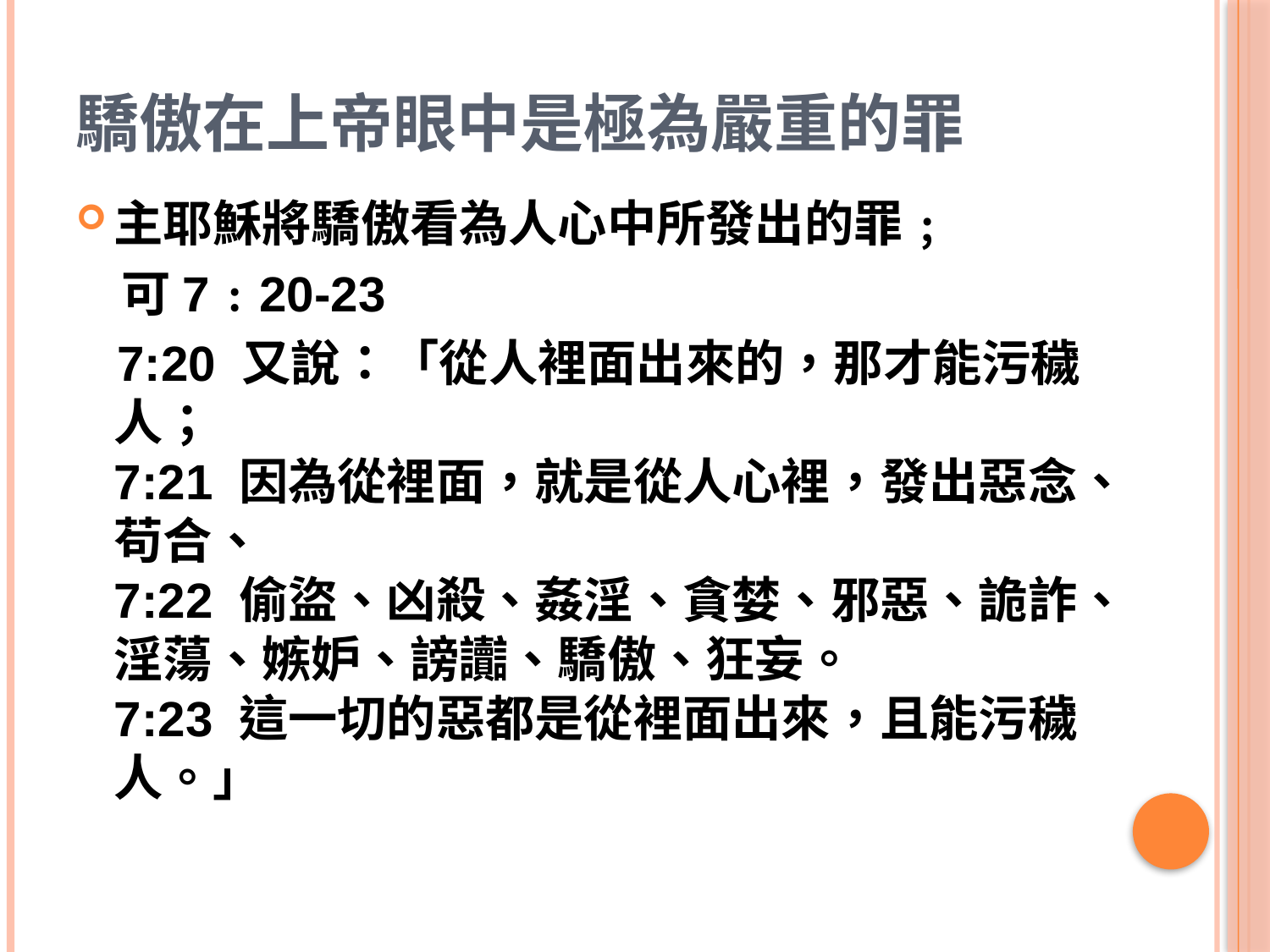

# 驕傲在上帝眼中是極為嚴重的罪
主耶穌將驕傲看為人心中所發出的罪﹔
   可7﹕20-23
   7:20 又說：「從人裡面出來的，那才能污穢人；
7:21 因為從裡面，就是從人心裡，發出惡念、苟合、
7:22 偷盜、凶殺、姦淫、貪婪、邪惡、詭詐、淫蕩、嫉妒、謗讟、驕傲、狂妄。
7:23 這一切的惡都是從裡面出來，且能污穢人。」